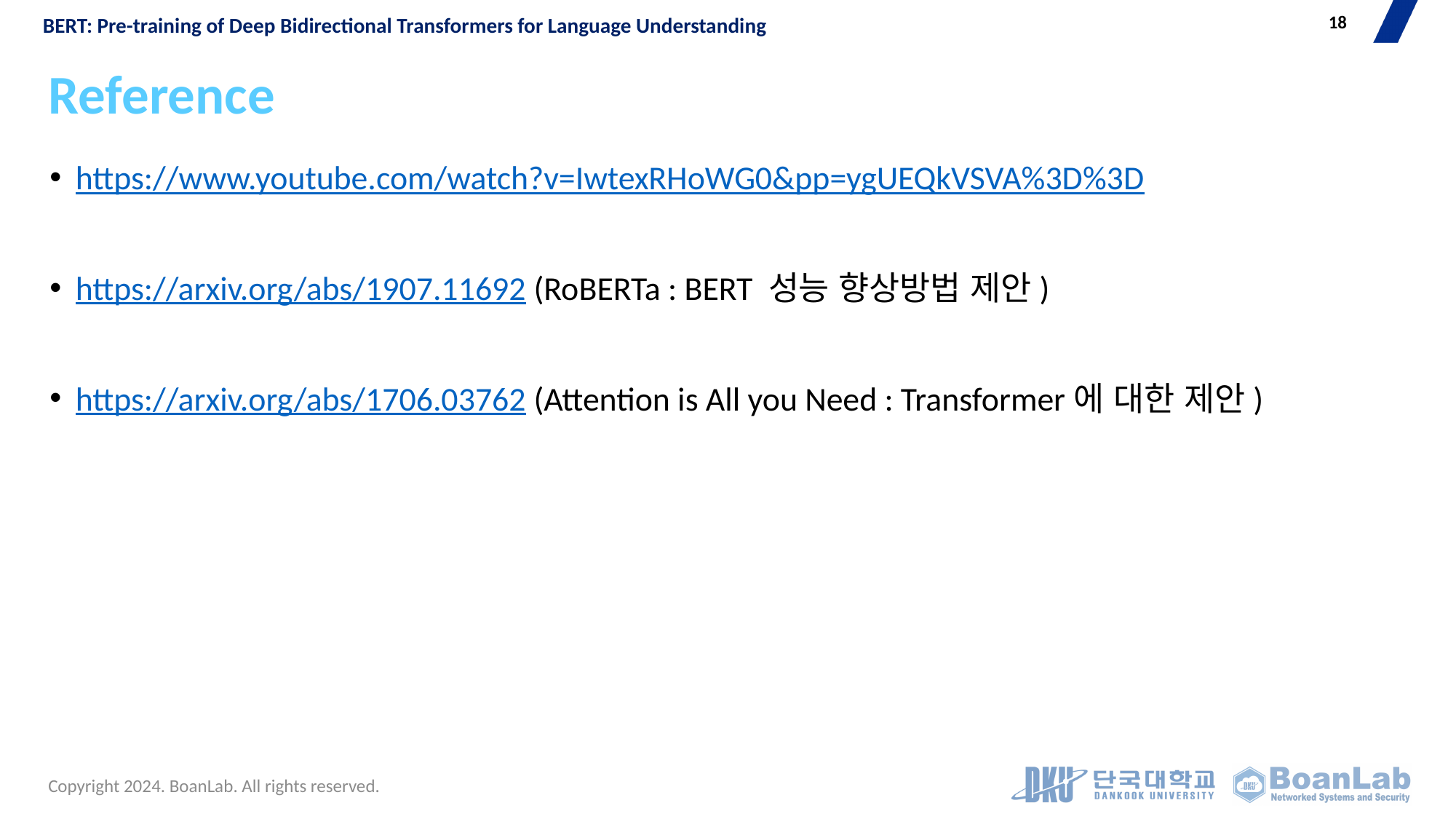

18
BERT: Pre-training of Deep Bidirectional Transformers for Language Understanding
# Reference
https://www.youtube.com/watch?v=IwtexRHoWG0&pp=ygUEQkVSVA%3D%3D

https://arxiv.org/abs/1907.11692 (RoBERTa : BERT 성능 향상방법 제안)

https://arxiv.org/abs/1706.03762 (Attention is All you Need : Transformer에 대한 제안)

Copyright 2024. BoanLab. All rights reserved.